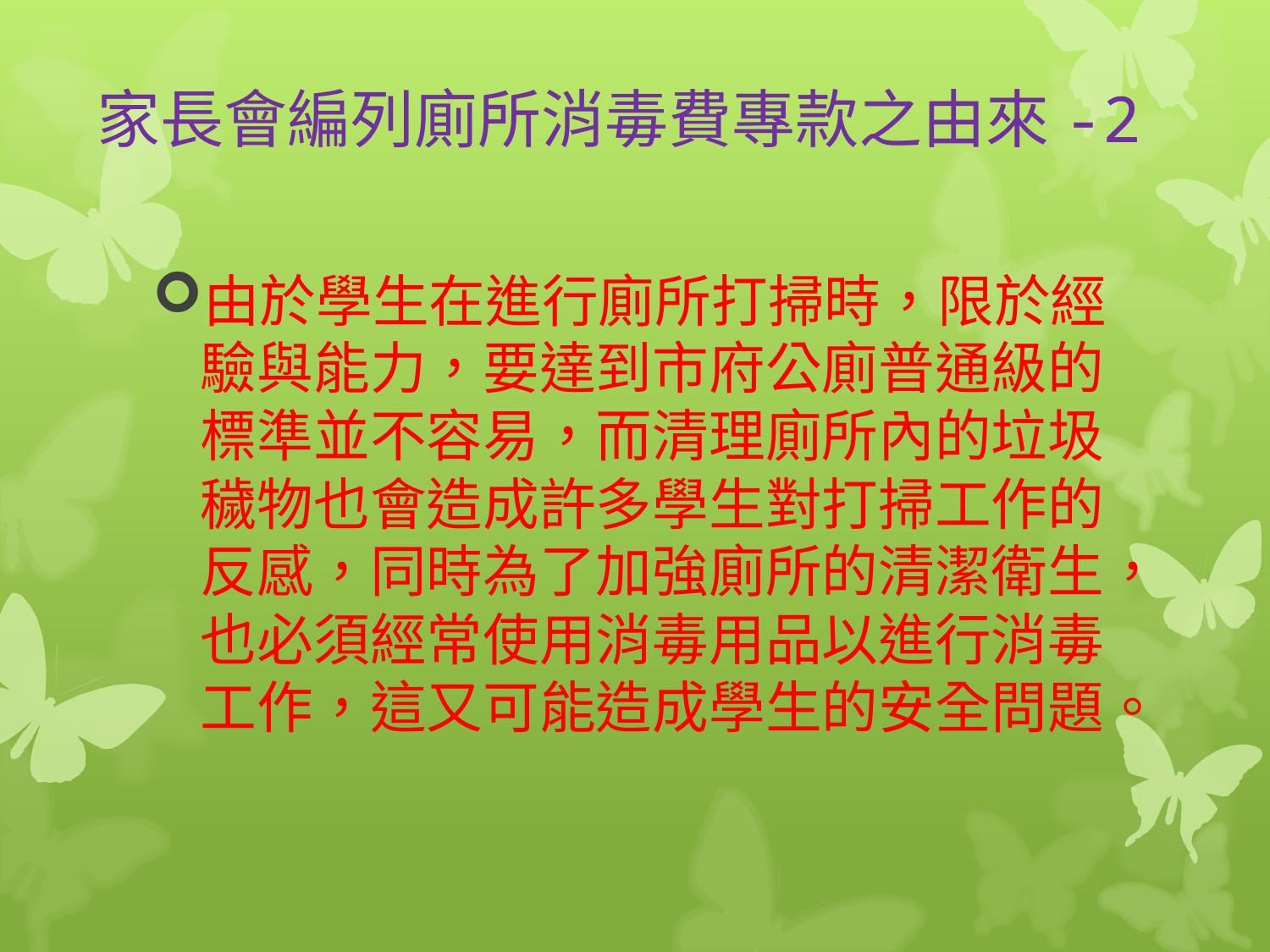

# 家長會編列廁所消毒費專款之由來-2
由於學生在進行廁所打掃時，限於經驗與能力，要達到市府公廁普通級的標準並不容易，而清理廁所內的垃圾穢物也會造成許多學生對打掃工作的反感，同時為了加強廁所的清潔衛生，也必須經常使用消毒用品以進行消毒工作，這又可能造成學生的安全問題。